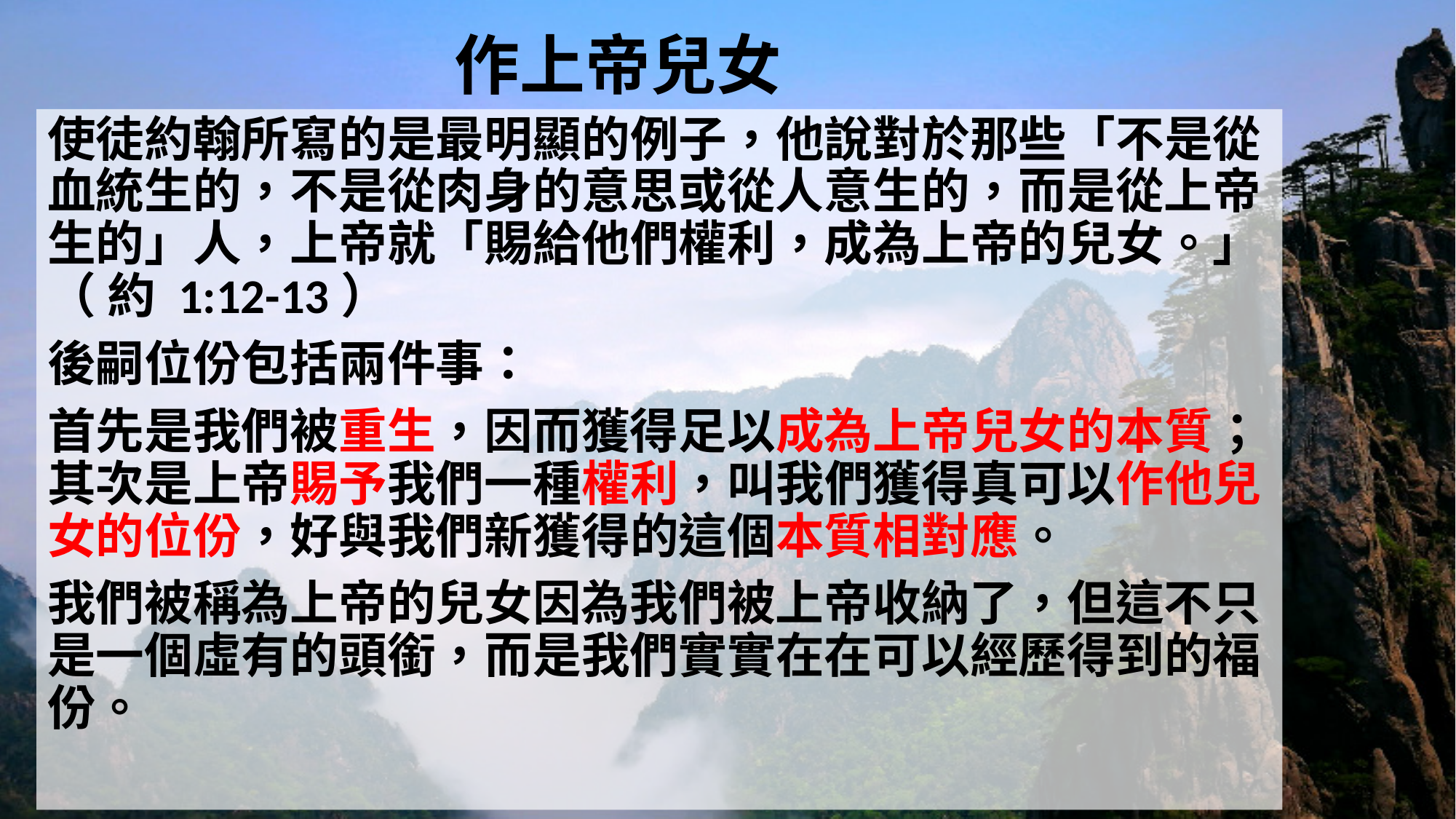

# 作上帝兒女
使徒約翰所寫的是最明顯的例子，他說對於那些「不是從血統生的，不是從肉身的意思或從人意生的，而是從上帝生的」人，上帝就「賜給他們權利，成為上帝的兒女。」（ 約 1:12-13）
後嗣位份包括兩件事：
首先是我們被重生，因而獲得足以成為上帝兒女的本質；其次是上帝賜予我們一種權利，叫我們獲得真可以作他兒女的位份，好與我們新獲得的這個本質相對應。
我們被稱為上帝的兒女因為我們被上帝收納了，但這不只是一個虛有的頭銜，而是我們實實在在可以經歷得到的福份。